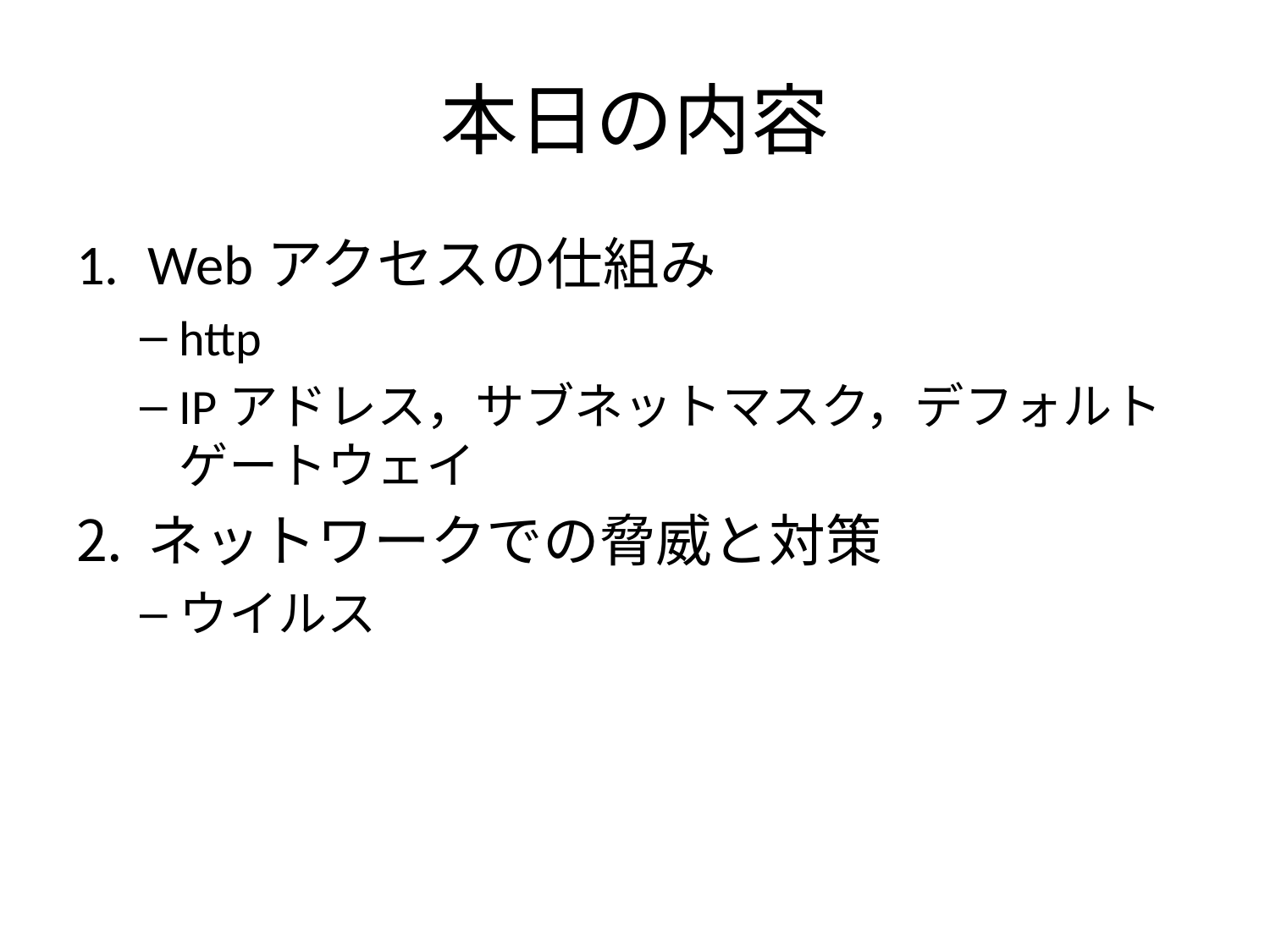

# 本日の内容
Webアクセスの仕組み
http
IPアドレス，サブネットマスク，デフォルトゲートウェイ
ネットワークでの脅威と対策
ウイルス